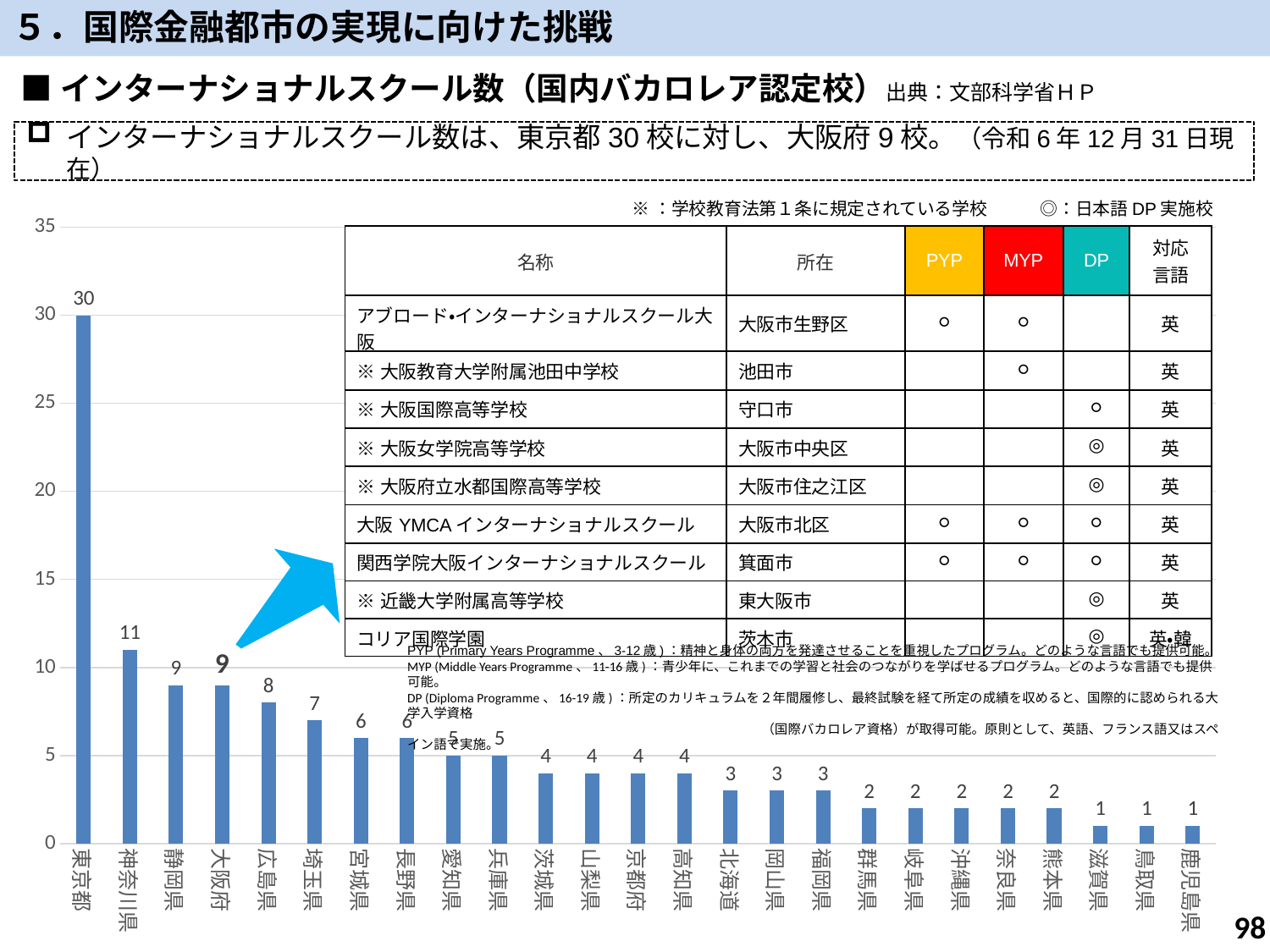

５．国際金融都市の実現に向けた挑戦
■インターナショナルスクール数（国内バカロレア認定校）出典：文部科学省ＨＰ
インターナショナルスクール数は、東京都30校に対し、大阪府9校。（令和6年12月31日現在）
※：学校教育法第１条に規定されている学校　　　◎：日本語DP実施校

### Chart:

| Category |  |
|---|---|
| 東京都 | 30.0 |
| 神奈川県 | 11.0 |
| 静岡県 | 9.0 |
| 大阪府 | 9.0 |
| 広島県 | 8.0 |
| 埼玉県 | 7.0 |
| 宮城県 | 6.0 |
| 長野県 | 6.0 |
| 愛知県 | 5.0 |
| 兵庫県 | 5.0 |
| 茨城県 | 4.0 |
| 山梨県 | 4.0 |
| 京都府 | 4.0 |
| 高知県 | 4.0 |
| 北海道 | 3.0 |
| 岡山県 | 3.0 |
| 福岡県 | 3.0 |
| 群馬県 | 2.0 |
| 岐阜県 | 2.0 |
| 沖縄県 | 2.0 |
| 奈良県 | 2.0 |
| 熊本県 | 2.0 |
| 滋賀県 | 1.0 |
| 鳥取県 | 1.0 |
| 鹿児島県 | 1.0 |
| 名称 | 所在 | PYP | MYP | DP | 対応 言語 |
| --- | --- | --- | --- | --- | --- |
| アブロード・インターナショナルスクール大阪 | 大阪市生野区 | ○ | ○ |  | 英 |
| ※大阪教育大学附属池田中学校 | 池田市 |  | ○ |  | 英 |
| ※大阪国際高等学校 | 守口市 |  |  | ○ | 英 |
| ※大阪女学院高等学校 | 大阪市中央区 |  |  | ◎ | 英 |
| ※大阪府立水都国際高等学校 | 大阪市住之江区 |  |  | ◎ | 英 |
| 大阪YMCAインターナショナルスクール | 大阪市北区 | ○ | ○ | ○ | 英 |
| 関西学院大阪インターナショナルスクール | 箕面市 | ○ | ○ | ○ | 英 |
| ※近畿大学附属高等学校 | 東大阪市 |  |  | ◎ | 英 |
| コリア国際学園 | 茨木市 |  |  | ◎ | 英・韓 |

PYP (Primary Years Programme、3-12歳)：精神と身体の両方を発達させることを重視したプログラム。どのような言語でも提供可能。
MYP (Middle Years Programme、11-16歳)：青少年に、これまでの学習と社会のつながりを学ばせるプログラム。どのような言語でも提供可能。
DP (Diploma Programme、16-19歳)：所定のカリキュラムを２年間履修し、最終試験を経て所定の成績を収めると、国際的に認められる大学入学資格
　　　　　　　　　　　　　　　　　　　　　　　　　　　（国際バカロレア資格）が取得可能。原則として、英語、フランス語又はスペイン語で実施。
98